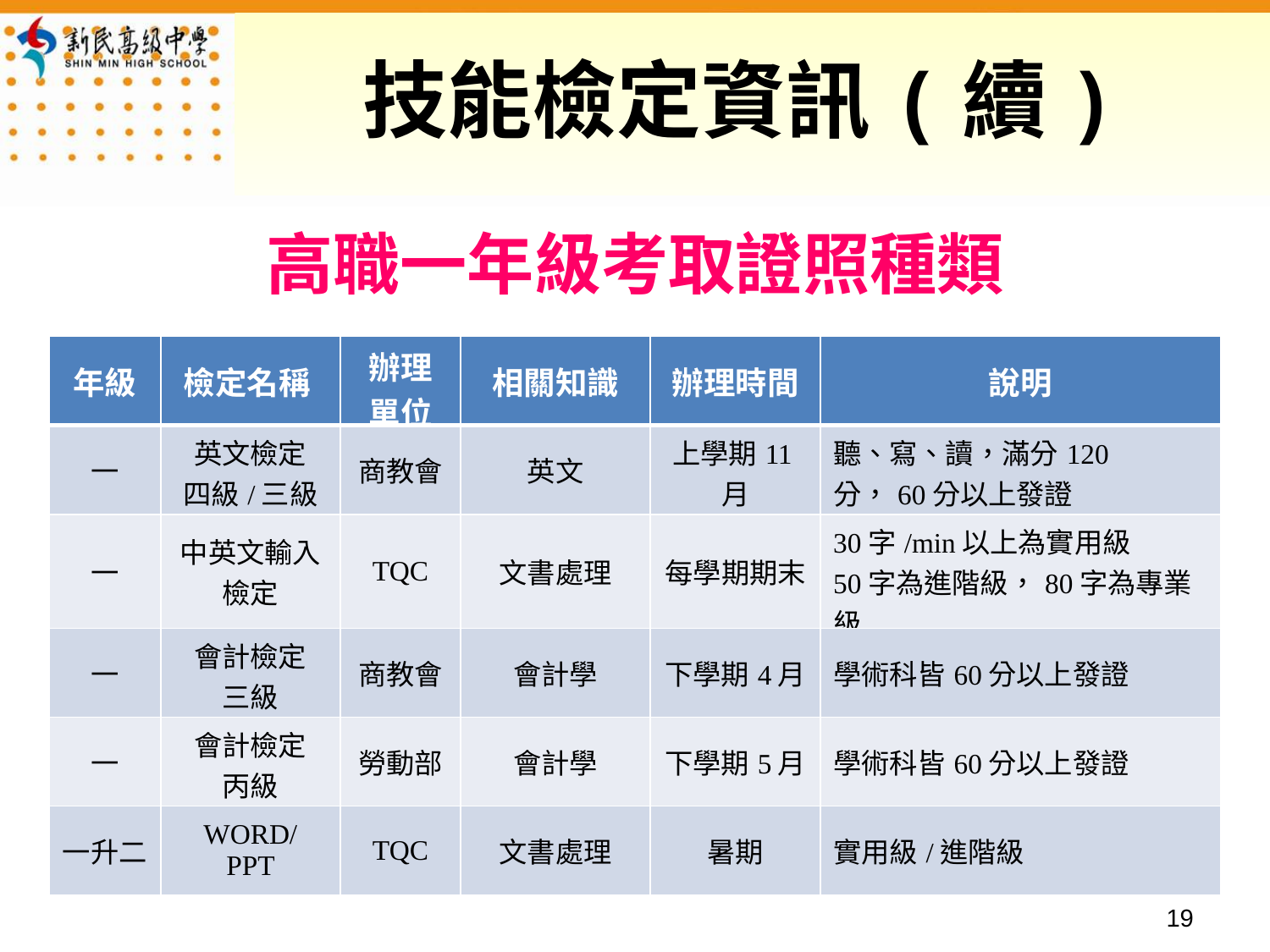

# 技能檢定資訊(續)
高職一年級考取證照種類
| 年級 | 檢定名稱 | 辦理單位 | 相關知識 | 辦理時間 | 說明 |
| --- | --- | --- | --- | --- | --- |
| 一 | 英文檢定 四級/三級 | 商教會 | 英文 | 上學期11月 | 聽、寫、讀，滿分120分，60分以上發證 |
| 一 | 中英文輸入檢定 | TQC | 文書處理 | 每學期期末 | 30字/min以上為實用級 50字為進階級，80字為專業級 |
| 一 | 會計檢定 三級 | 商教會 | 會計學 | 下學期4月 | 學術科皆60分以上發證 |
| 一 | 會計檢定 丙級 | 勞動部 | 會計學 | 下學期5月 | 學術科皆60分以上發證 |
| 一升二 | WORD/ PPT | TQC | 文書處理 | 暑期 | 實用級/進階級 |
19